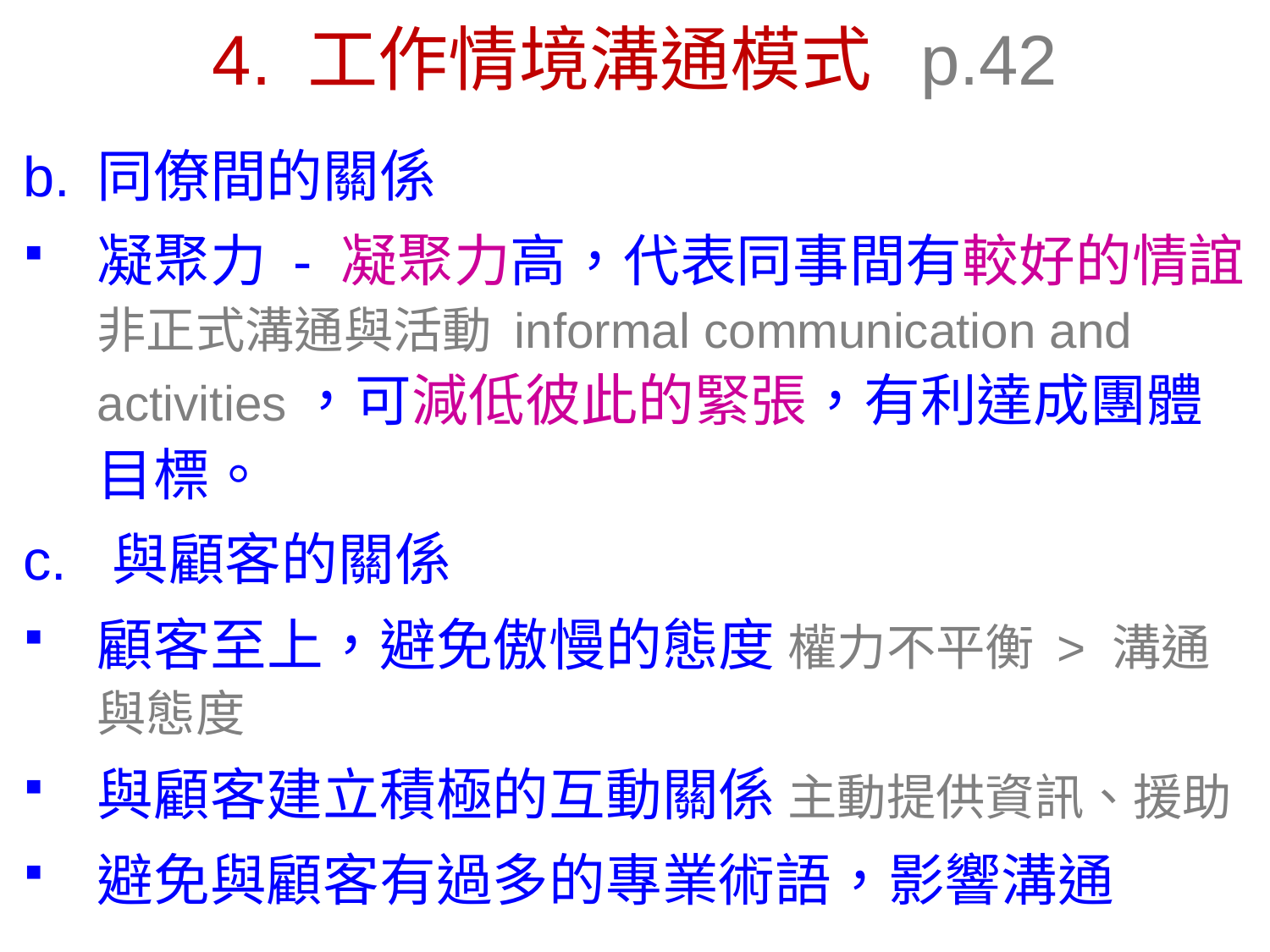

# 4. 工作情境溝通模式  p.42
b.	同僚間的關係
凝聚力 - 凝聚力高，代表同事間有較好的情誼非正式溝通與活動 informal communication and activities，可減低彼此的緊張，有利達成團體目標。
c.  與顧客的關係
顧客至上，避免傲慢的態度 權力不平衡 > 溝通與態度
與顧客建立積極的互動關係 主動提供資訊、援助
避免與顧客有過多的專業術語，影響溝通